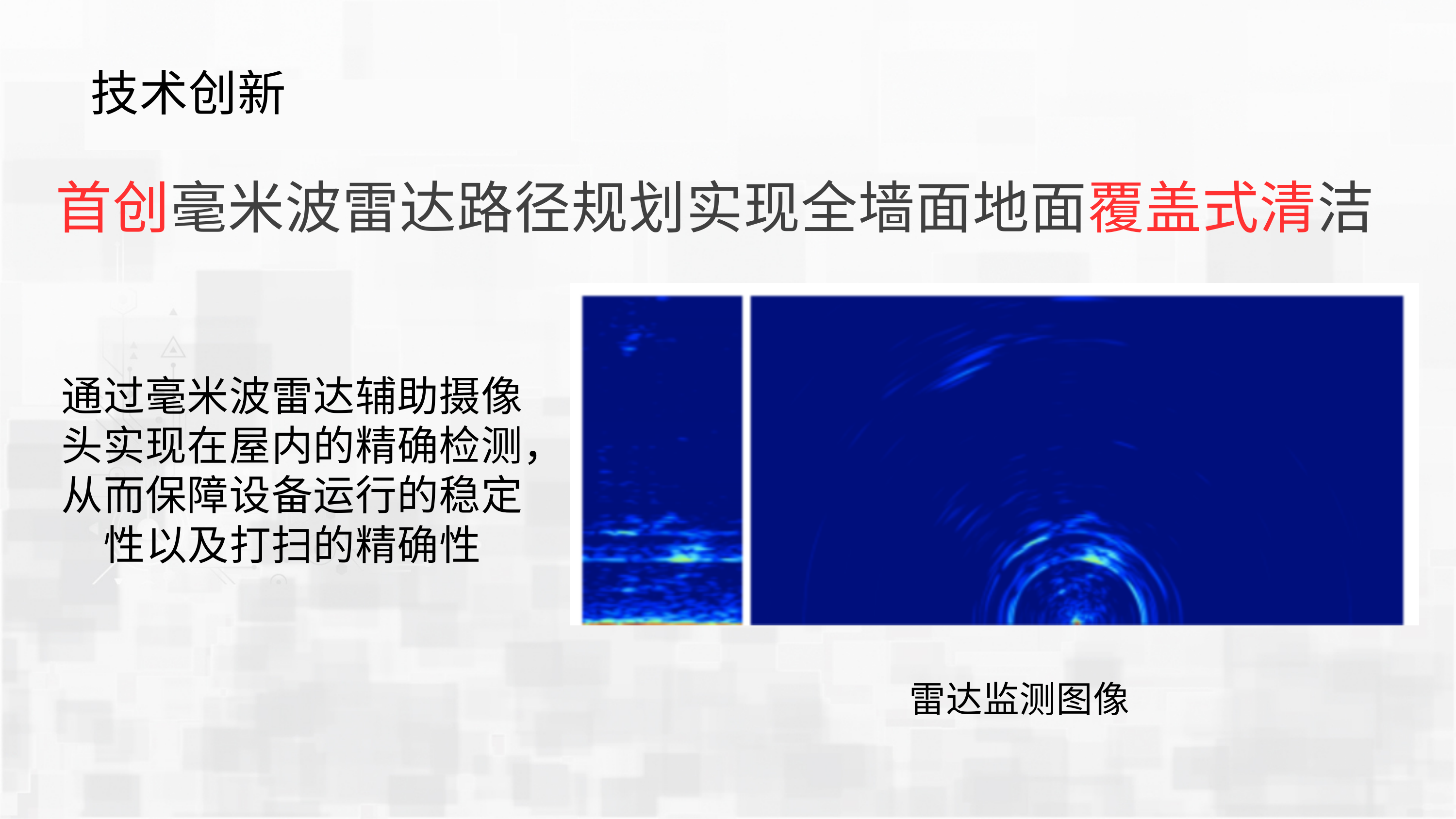

技术创新
点击此处添加标题

http://www.rapidppt.com
首创毫米波雷达路径规划实现全墙面地面覆盖式清洁

通过毫米波雷达辅助摄像头实现在屋内的精确检测，从而保障设备运行的稳定性以及打扫的精确性
雷达监测图像